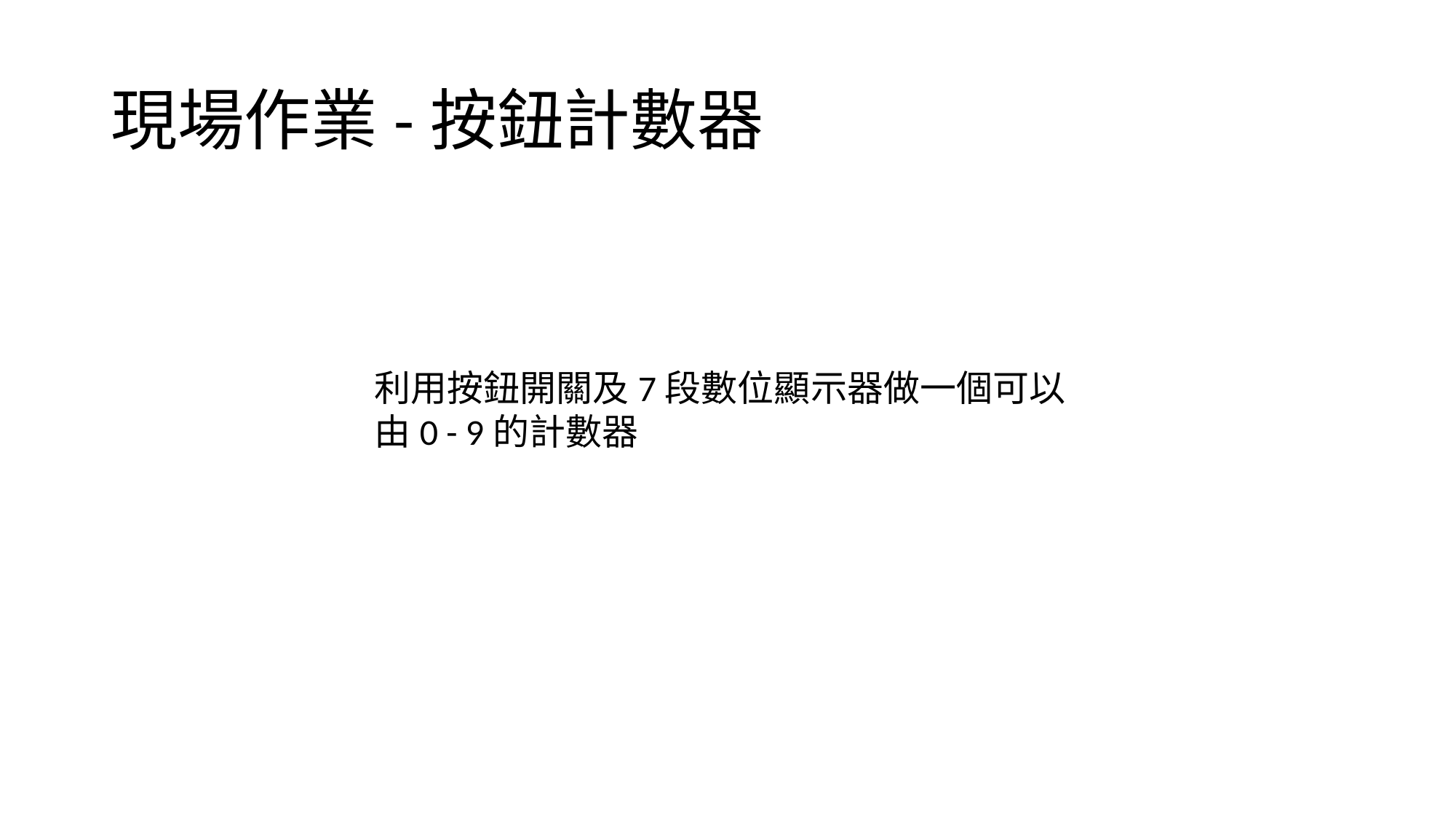

# 現場作業-按鈕計數器
利用按鈕開關及7段數位顯示器做一個可以由0 - 9的計數器